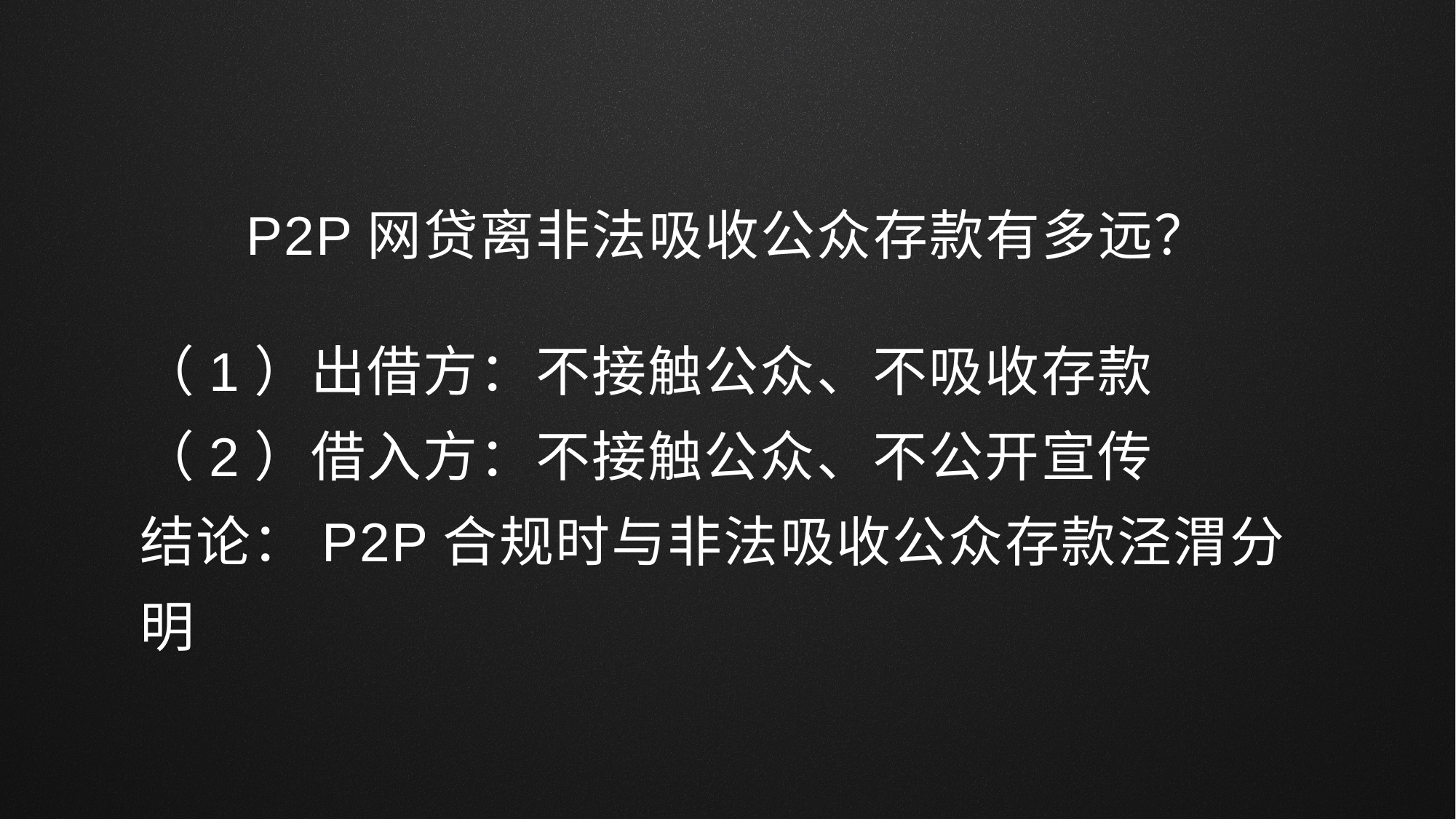

P2P网贷离非法吸收公众存款有多远？
（1）出借方：不接触公众、不吸收存款
（2）借入方：不接触公众、不公开宣传
结论：P2P合规时与非法吸收公众存款泾渭分明